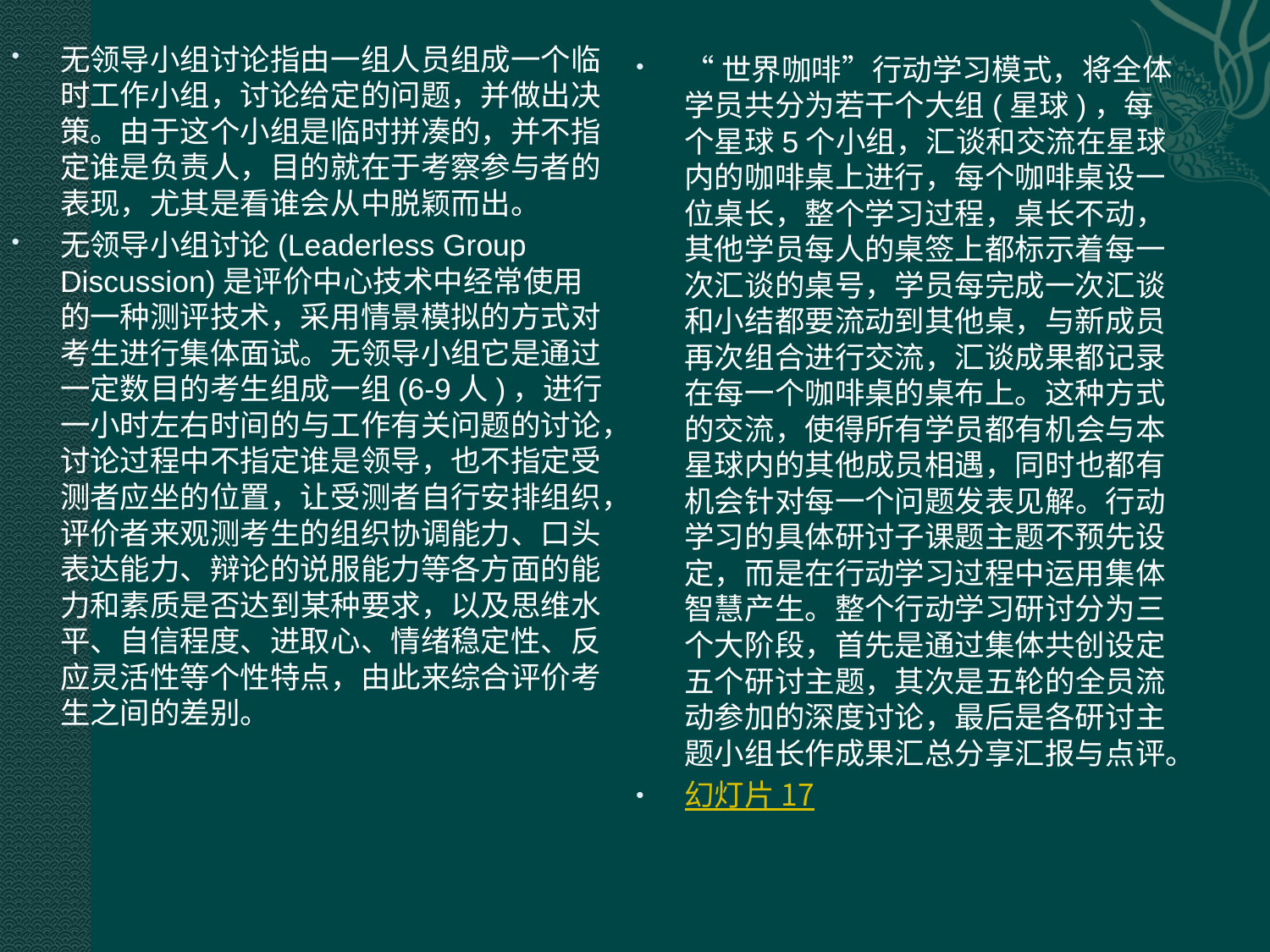

无领导小组讨论指由一组人员组成一个临时工作小组，讨论给定的问题，并做出决策。由于这个小组是临时拼凑的，并不指定谁是负责人，目的就在于考察参与者的表现，尤其是看谁会从中脱颖而出。
无领导小组讨论(Leaderless Group Discussion)是评价中心技术中经常使用的一种测评技术，采用情景模拟的方式对考生进行集体面试。无领导小组它是通过一定数目的考生组成一组(6-9人)，进行一小时左右时间的与工作有关问题的讨论，讨论过程中不指定谁是领导，也不指定受测者应坐的位置，让受测者自行安排组织，评价者来观测考生的组织协调能力、口头表达能力、辩论的说服能力等各方面的能力和素质是否达到某种要求，以及思维水平、自信程度、进取心、情绪稳定性、反应灵活性等个性特点，由此来综合评价考生之间的差别。

“世界咖啡”行动学习模式，将全体学员共分为若干个大组(星球)，每个星球5个小组，汇谈和交流在星球内的咖啡桌上进行，每个咖啡桌设一位桌长，整个学习过程，桌长不动，其他学员每人的桌签上都标示着每一次汇谈的桌号，学员每完成一次汇谈和小结都要流动到其他桌，与新成员再次组合进行交流，汇谈成果都记录在每一个咖啡桌的桌布上。这种方式的交流，使得所有学员都有机会与本星球内的其他成员相遇，同时也都有机会针对每一个问题发表见解。行动学习的具体研讨子课题主题不预先设定，而是在行动学习过程中运用集体智慧产生。整个行动学习研讨分为三个大阶段，首先是通过集体共创设定五个研讨主题，其次是五轮的全员流动参加的深度讨论，最后是各研讨主题小组长作成果汇总分享汇报与点评。
幻灯片 17